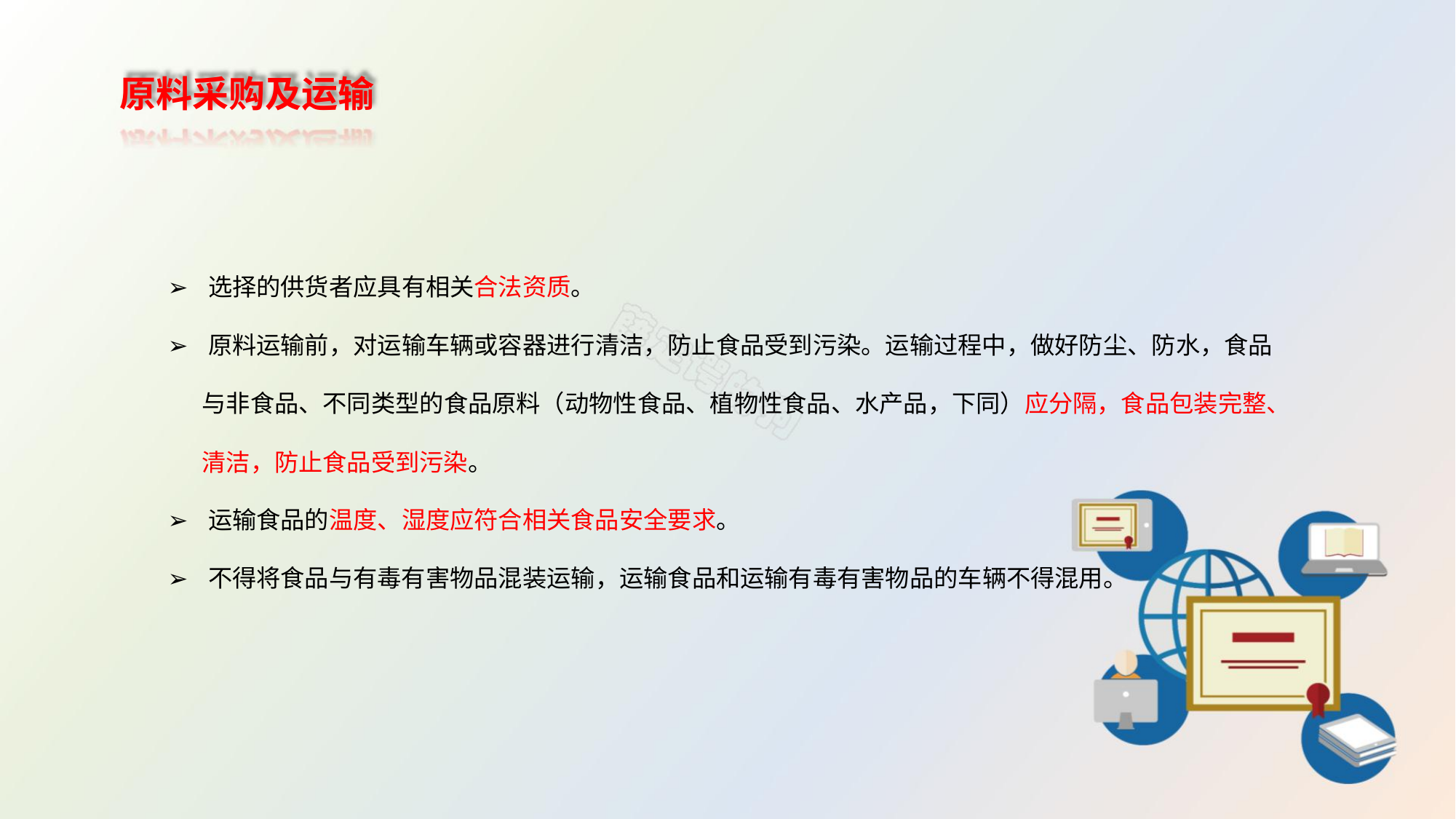

原料采购及运输
➢ 选择的供货者应具有相关合法资质。
➢ 原料运输前，对运输车辆或容器进行清洁，防止食品受到污染。运输过程中，做好防尘、防水，食品
与非食品、不同类型的食品原料（动物性食品、植物性食品、水产品，下同）应分隔，食品包装完整、
清洁，防止食品受到污染。
➢ 运输食品的温度、湿度应符合相关食品安全要求。
➢ 不得将食品与有毒有害物品混装运输，运输食品和运输有毒有害物品的车辆不得混用。